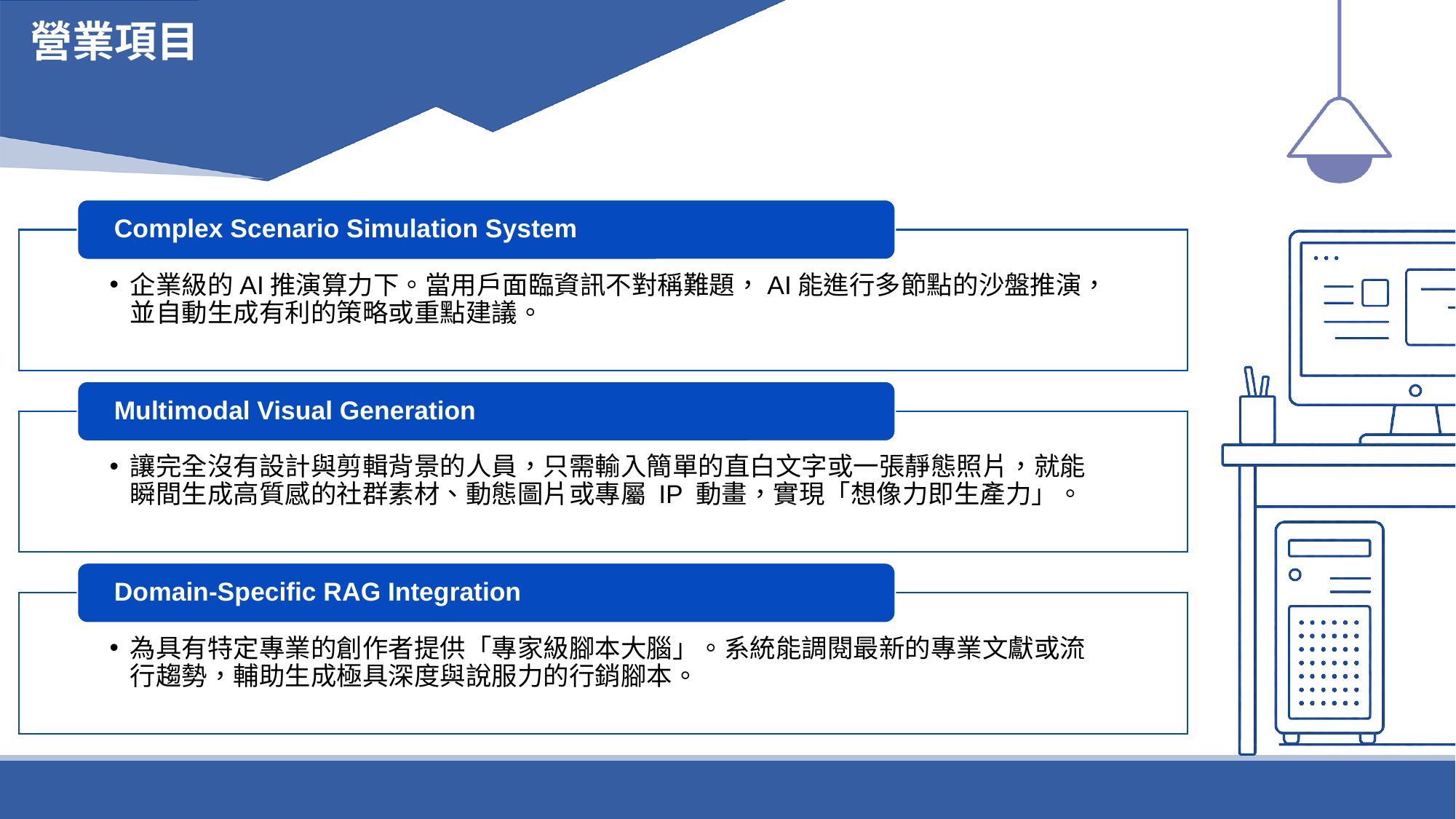

# 營業項目
企業級的AI推演算力下。當用戶面臨資訊不對稱難題，AI能進行多節點的沙盤推演，並自動生成有利的策略或重點建議。
Complex Scenario Simulation System
讓完全沒有設計與剪輯背景的人員，只需輸入簡單的直白文字或一張靜態照片，就能瞬間生成高質感的社群素材、動態圖片或專屬 IP 動畫，實現「想像力即生產力」。
Multimodal Visual Generation
為具有特定專業的創作者提供「專家級腳本大腦」。系統能調閱最新的專業文獻或流行趨勢，輔助生成極具深度與說服力的行銷腳本。
Domain-Specific RAG Integration